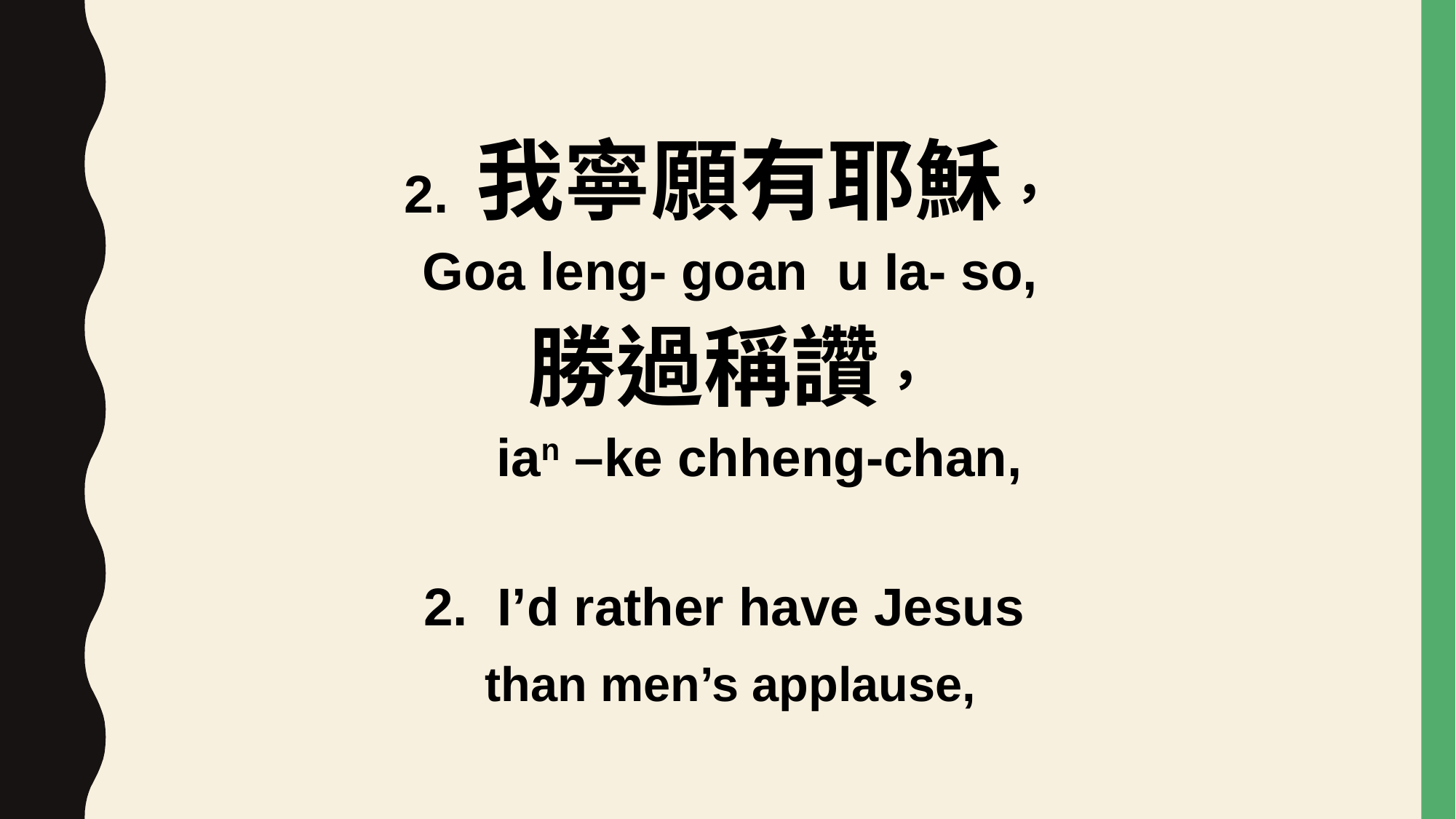

2. 我寧願有耶穌，
Goa leng- goan  u Ia- so,
勝過稱讚，
     ian –ke chheng-chan,

2.  I’d rather have Jesus
than men’s applause,